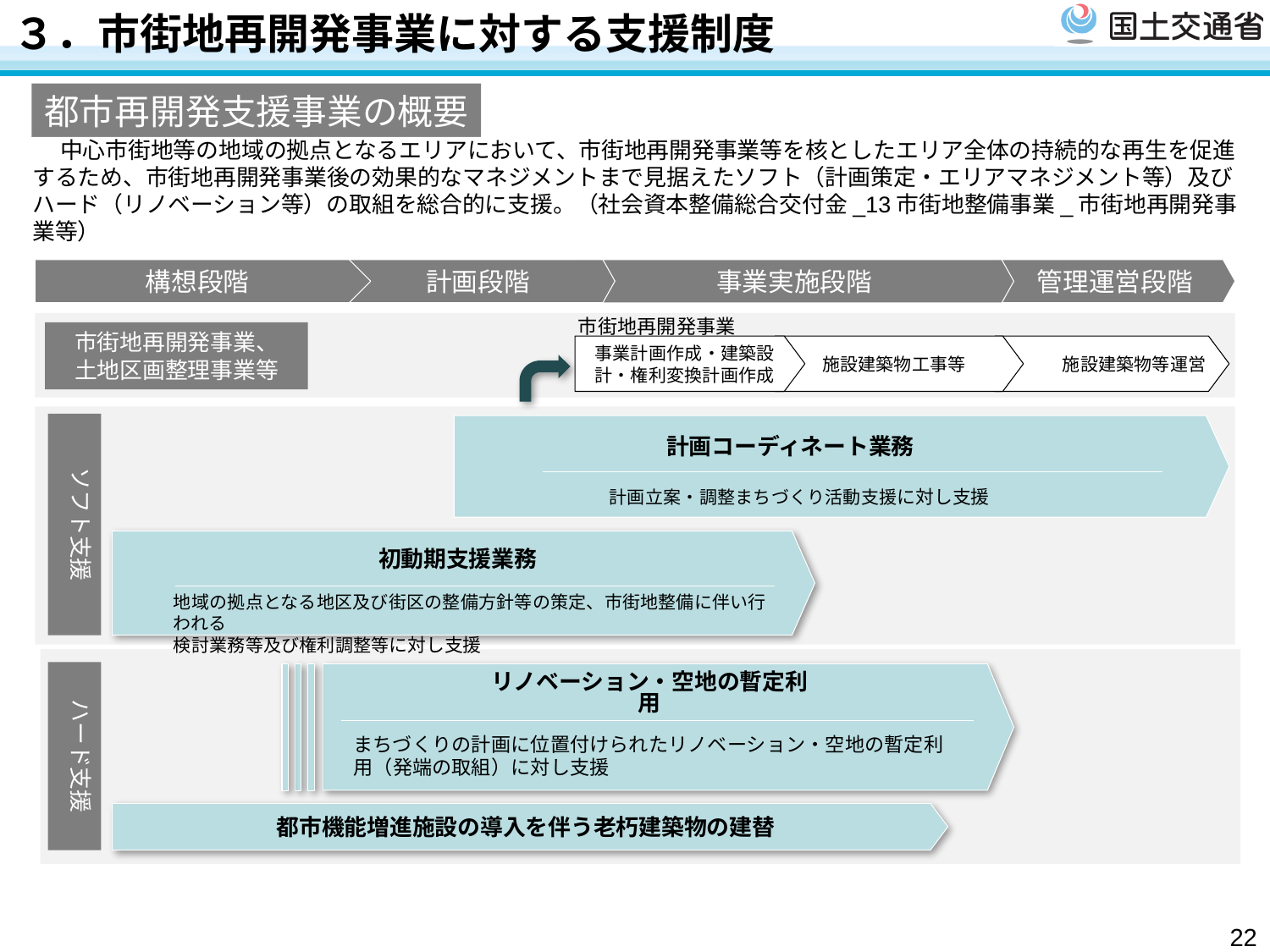

# ３．市街地再開発事業に対する支援制度
都市再開発支援事業の概要
　 中心市街地等の地域の拠点となるエリアにおいて、市街地再開発事業等を核としたエリア全体の持続的な再生を促進するため、市街地再開発事業後の効果的なマネジメントまで見据えたソフト（計画策定・エリアマネジメント等）及びハード（リノベーション等）の取組を総合的に支援。（社会資本整備総合交付金_13市街地整備事業_市街地再開発事業等）
構想段階
計画段階
事業実施段階
管理運営段階
市街地再開発事業

市街地再開発事業、
土地区画整理事業等
事業計画作成・建築設計・権利変換計画作成
施設建築物工事等
施設建築物等運営

ソフト支援

計画コーディネート業務
計画立案・調整まちづくり活動支援に対し支援
初動期支援業務
地域の拠点となる地区及び街区の整備方針等の策定、市街地整備に伴い行われる
検討業務等及び権利調整等に対し支援

ハード支援

リノベーション・空地の暫定利用
まちづくりの計画に位置付けられたリノベーション・空地の暫定利用（発端の取組）に対し支援
都市機能増進施設の導入を伴う老朽建築物の建替
22